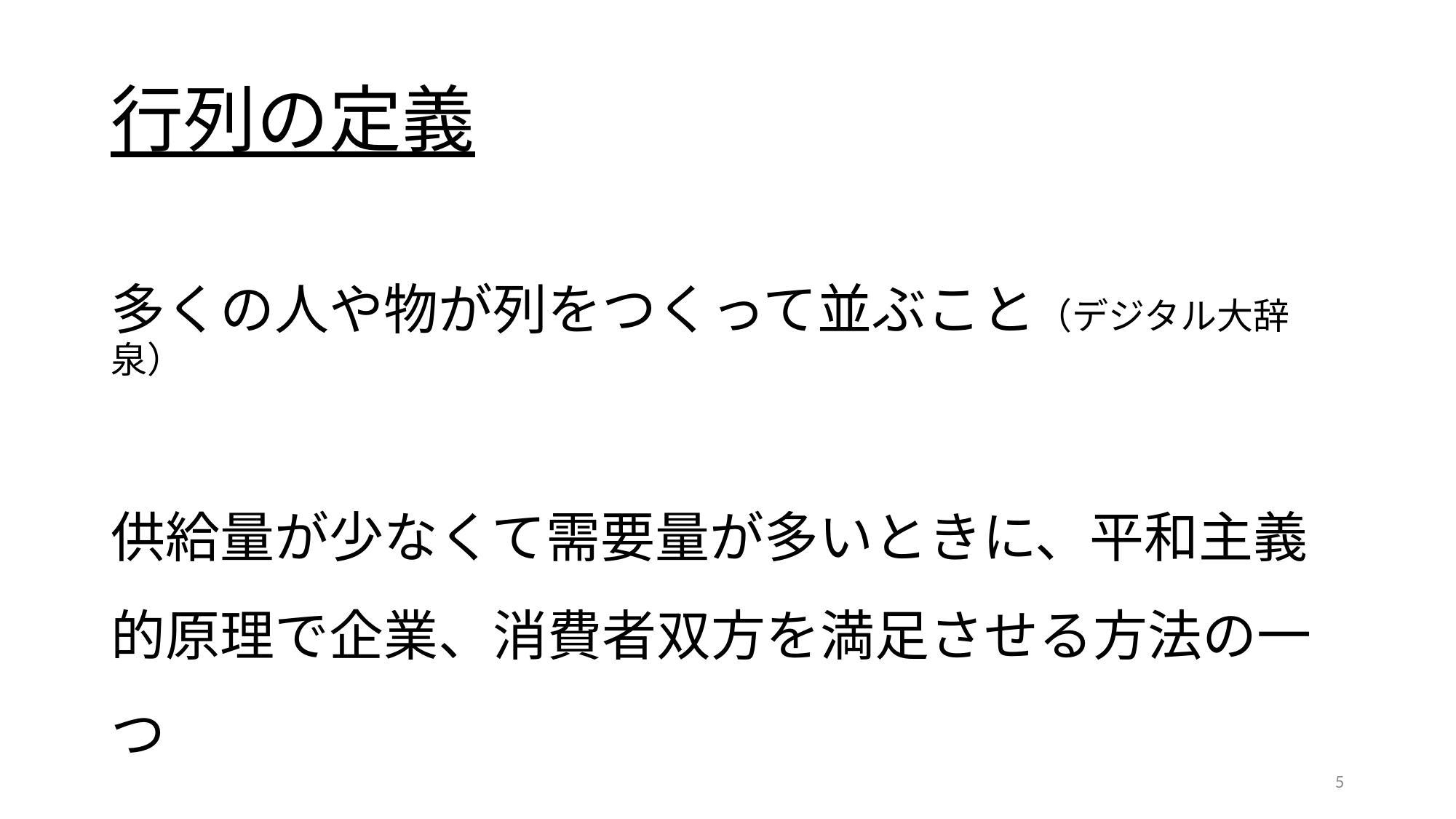

# 行列の定義
多くの人や物が列をつくって並ぶこと（デジタル大辞泉）

供給量が少なくて需要量が多いときに、平和主義的原理で企業、消費者双方を満足させる方法の一つ

5